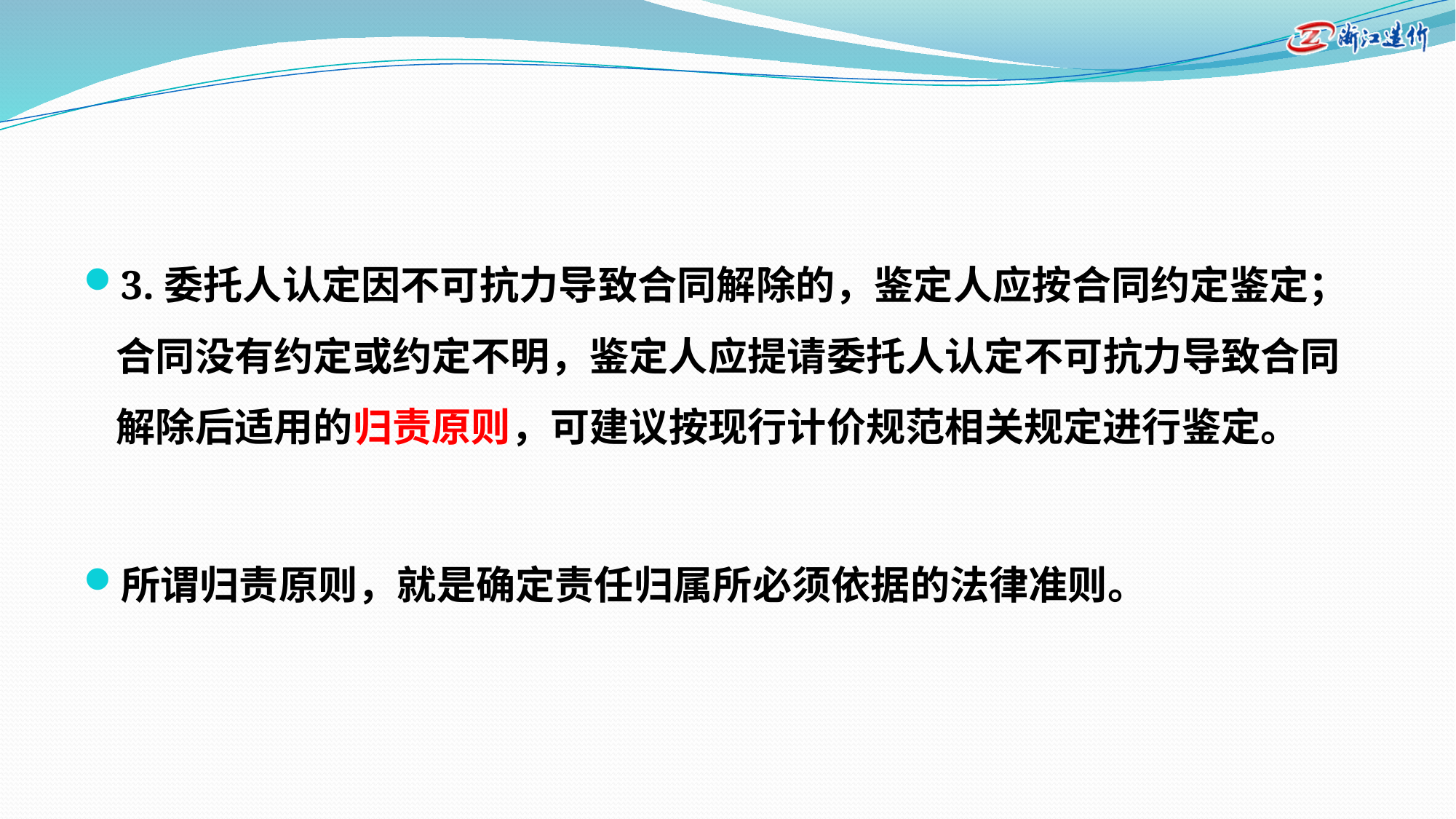

#
3.委托人认定因不可抗力导致合同解除的，鉴定人应按合同约定鉴定；合同没有约定或约定不明，鉴定人应提请委托人认定不可抗力导致合同解除后适用的归责原则，可建议按现行计价规范相关规定进行鉴定。

所谓归责原则，就是确定责任归属所必须依据的法律准则。